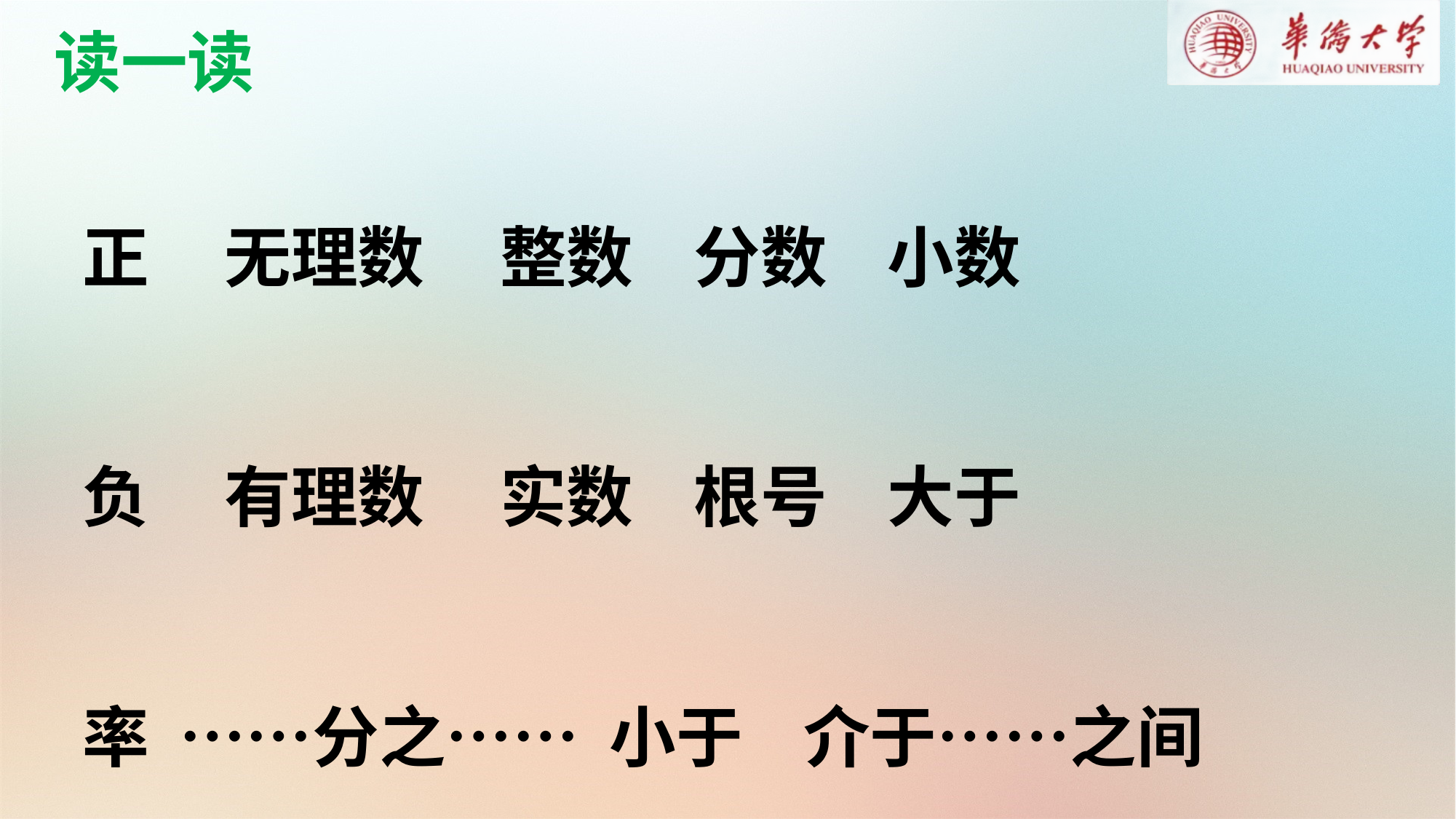

读一读
正     无理数     整数    分数    小数
负     有理数     实数    根号    大于
率  ……分之……  小于    介于……之间